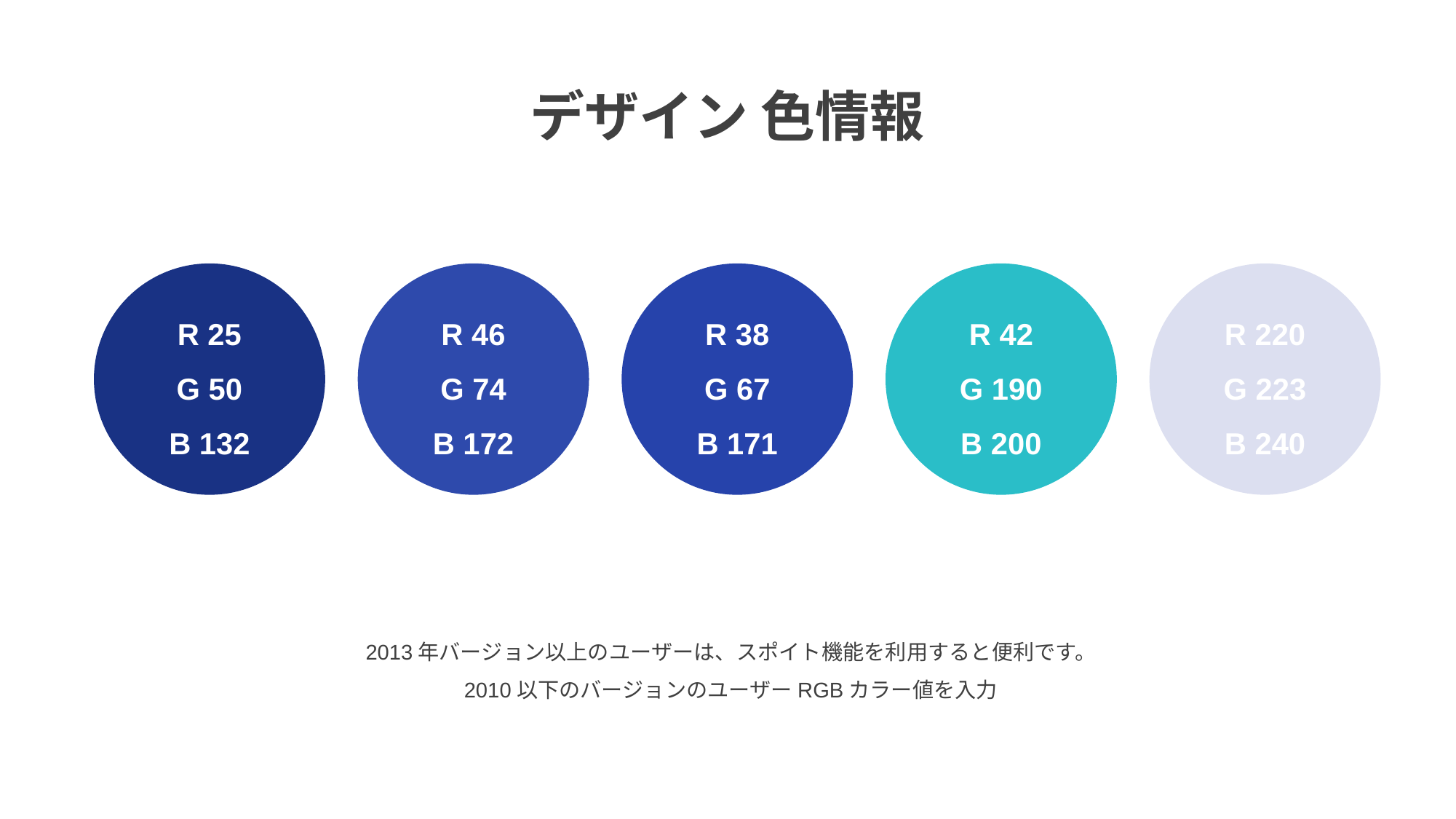

デザイン 色情報
R 25
G 50
B 132
R 46
G 74
B 172
R 38
G 67
B 171
R 42
G 190
B 200
R 220
G 223
B 240
2013年バージョン以上のユーザーは、スポイト機能を利用すると便利です。
2010以下のバージョンのユーザーRGBカラー値を入力